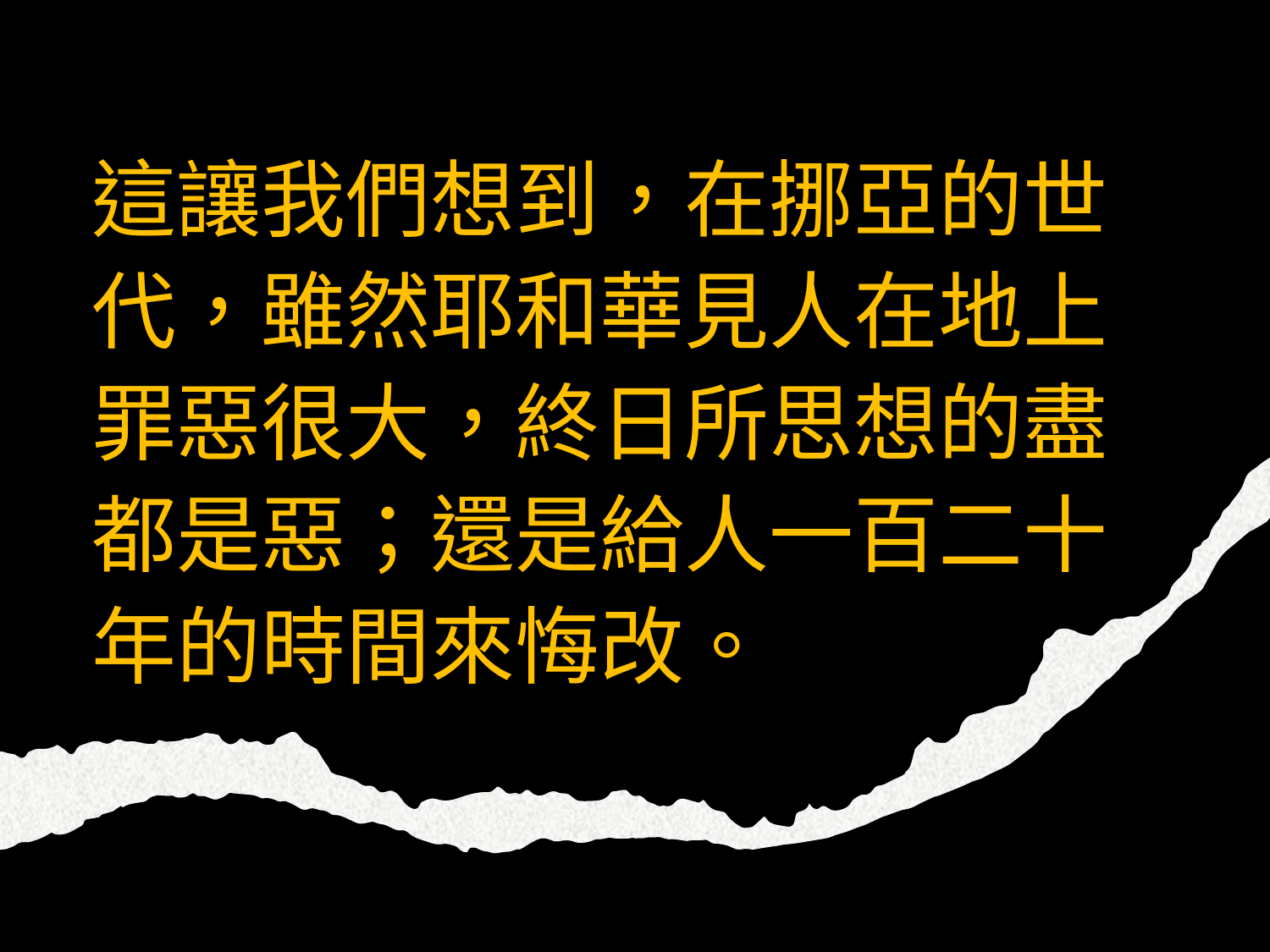

# 這讓我們想到，在挪亞的世代，雖然耶和華見人在地上罪惡很大，終日所思想的盡都是惡；還是給人一百二十年的時間來悔改。